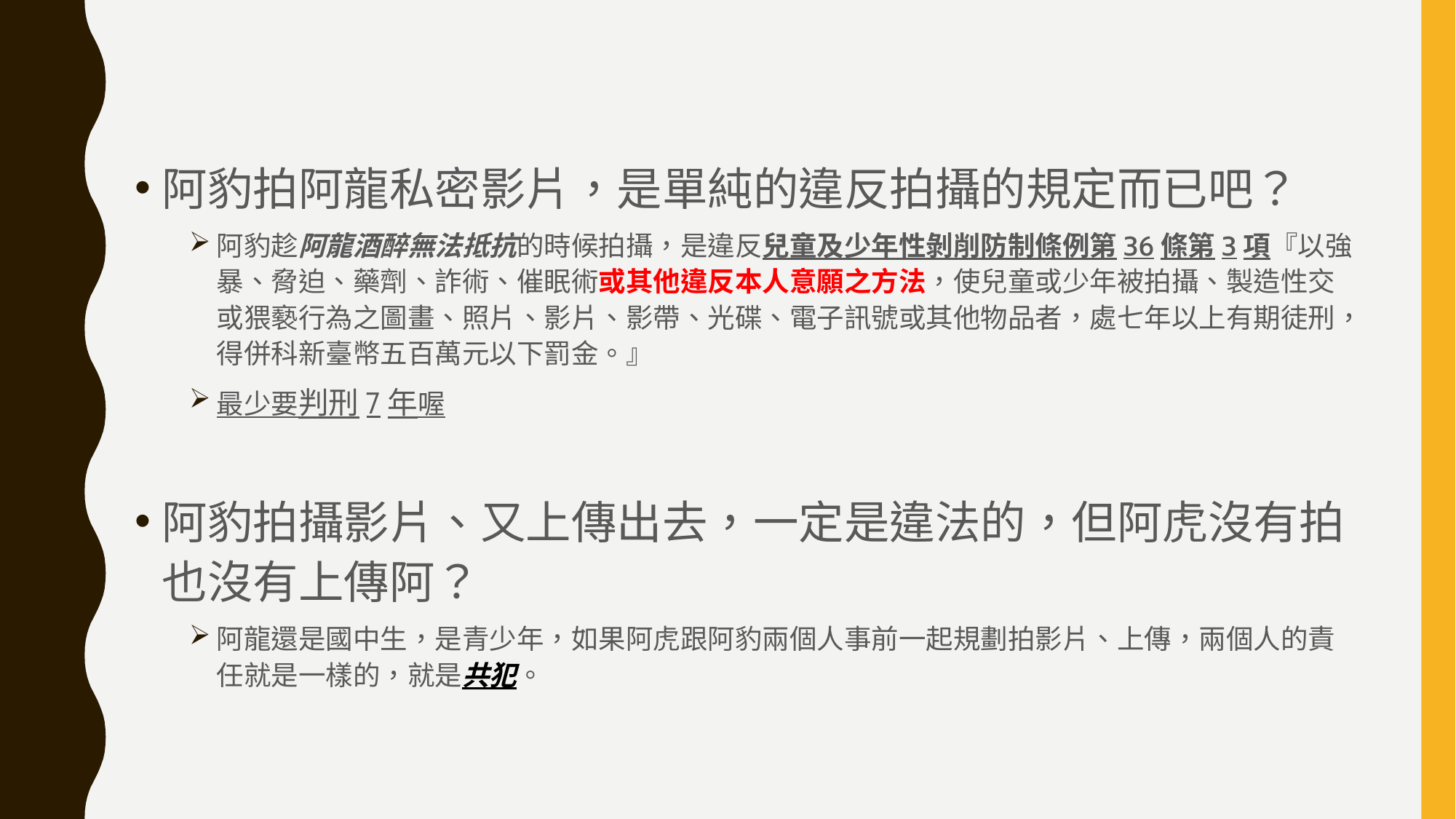

阿豹拍阿龍私密影片，是單純的違反拍攝的規定而已吧？
阿豹趁阿龍酒醉無法抵抗的時候拍攝，是違反兒童及少年性剝削防制條例第36條第3項『以強暴、脅迫、藥劑、詐術、催眠術或其他違反本人意願之方法，使兒童或少年被拍攝、製造性交或猥褻行為之圖畫、照片、影片、影帶、光碟、電子訊號或其他物品者，處七年以上有期徒刑，得併科新臺幣五百萬元以下罰金。』
最少要判刑7年喔

阿豹拍攝影片、又上傳出去，一定是違法的，但阿虎沒有拍也沒有上傳阿？
阿龍還是國中生，是青少年，如果阿虎跟阿豹兩個人事前一起規劃拍影片、上傳，兩個人的責任就是一樣的，就是共犯。